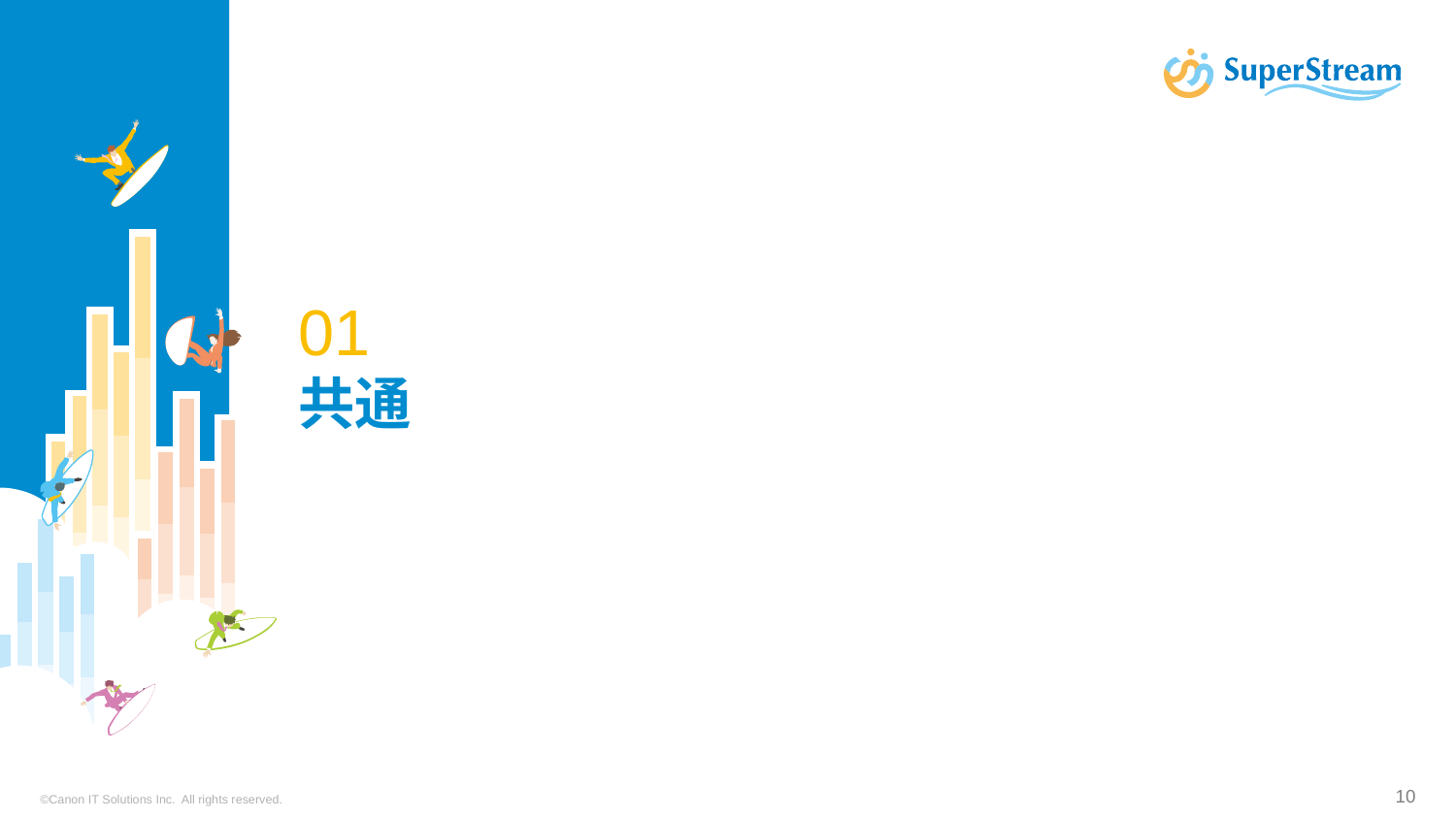

# 01 共通
©Canon IT Solutions Inc.  All rights reserved.
10